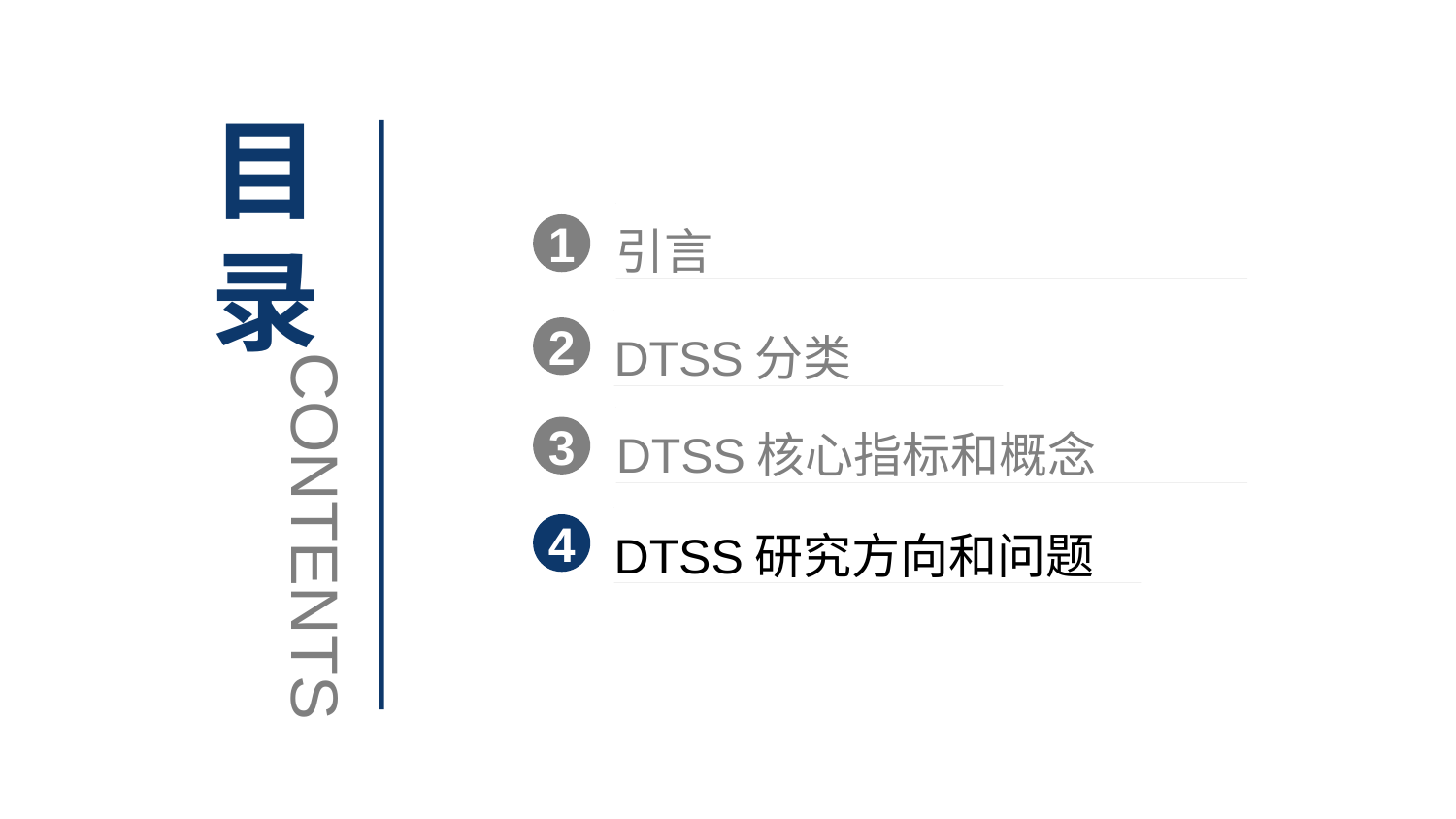

目录

引言
1
DTSS分类
2
DTSS核心指标和概念
3
DTSS研究方向和问题
4
CONTENTS